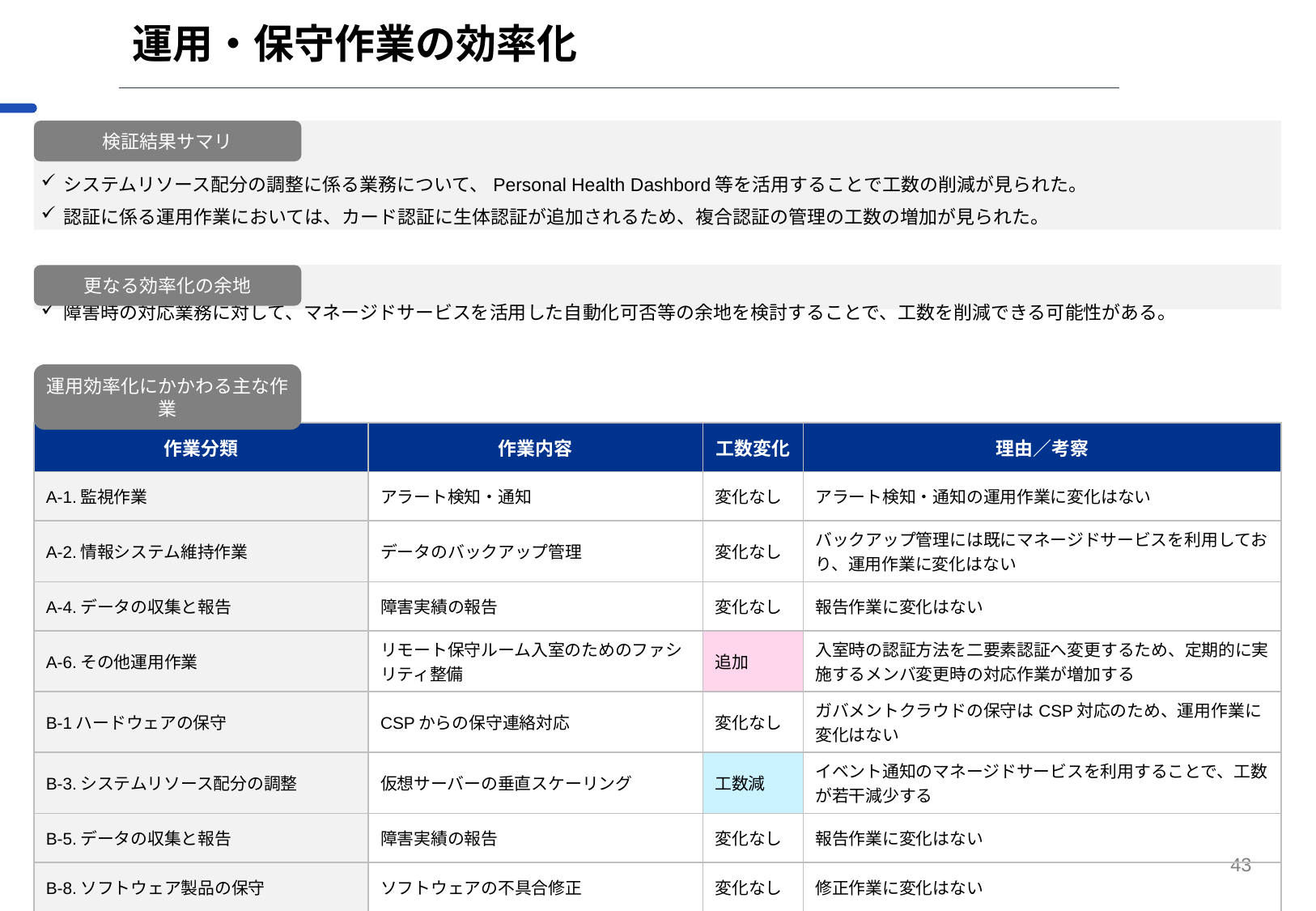

# 運用・保守作業の効率化
システムリソース配分の調整に係る業務について、Personal Health Dashbord等を活用することで工数の削減が見られた。
認証に係る運用作業においては、カード認証に生体認証が追加されるため、複合認証の管理の工数の増加が見られた。
検証結果サマリ
障害時の対応業務に対して、マネージドサービスを活用した自動化可否等の余地を検討することで、工数を削減できる可能性がある。
更なる効率化の余地
運用効率化にかかわる主な作業
| 作業分類 | 作業内容 | 工数変化 | 理由／考察 |
| --- | --- | --- | --- |
| A-1.監視作業 | アラート検知・通知 | 変化なし | アラート検知・通知の運用作業に変化はない |
| A-2.情報システム維持作業 | データのバックアップ管理 | 変化なし | バックアップ管理には既にマネージドサービスを利用しており、運用作業に変化はない |
| A-4.データの収集と報告 | 障害実績の報告 | 変化なし | 報告作業に変化はない |
| A-6.その他運用作業 | リモート保守ルーム入室のためのファシリティ整備 | 追加 | 入室時の認証方法を二要素認証へ変更するため、定期的に実施するメンバ変更時の対応作業が増加する |
| B-1ハードウェアの保守 | CSPからの保守連絡対応 | 変化なし | ガバメントクラウドの保守はCSP対応のため、運用作業に変化はない |
| B-3.システムリソース配分の調整 | 仮想サーバーの垂直スケーリング | 工数減 | イベント通知のマネージドサービスを利用することで、工数が若干減少する |
| B-5.データの収集と報告 | 障害実績の報告 | 変化なし | 報告作業に変化はない |
| B-8.ソフトウェア製品の保守 | ソフトウェアの不具合修正 | 変化なし | 修正作業に変化はない |
43